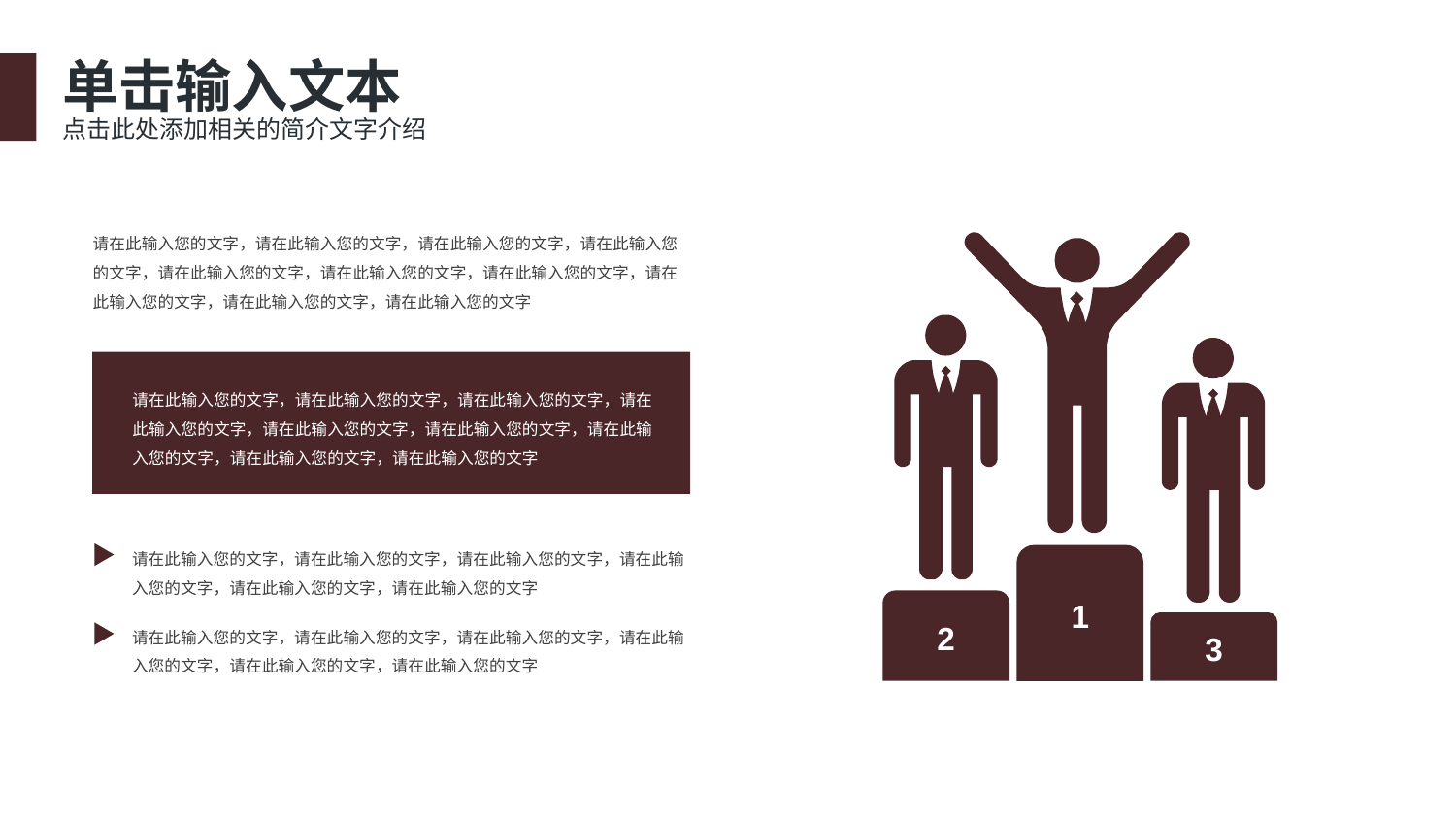

单击输入文本

点击此处添加相关的简介文字介绍
请在此输入您的文字，请在此输入您的文字，请在此输入您的文字，请在此输入您的文字，请在此输入您的文字，请在此输入您的文字，请在此输入您的文字，请在此输入您的文字，请在此输入您的文字，请在此输入您的文字

请在此输入您的文字，请在此输入您的文字，请在此输入您的文字，请在此输入您的文字，请在此输入您的文字，请在此输入您的文字，请在此输入您的文字，请在此输入您的文字，请在此输入您的文字
请在此输入您的文字，请在此输入您的文字，请在此输入您的文字，请在此输入您的文字，请在此输入您的文字，请在此输入您的文字

1
2
请在此输入您的文字，请在此输入您的文字，请在此输入您的文字，请在此输入您的文字，请在此输入您的文字，请在此输入您的文字

3